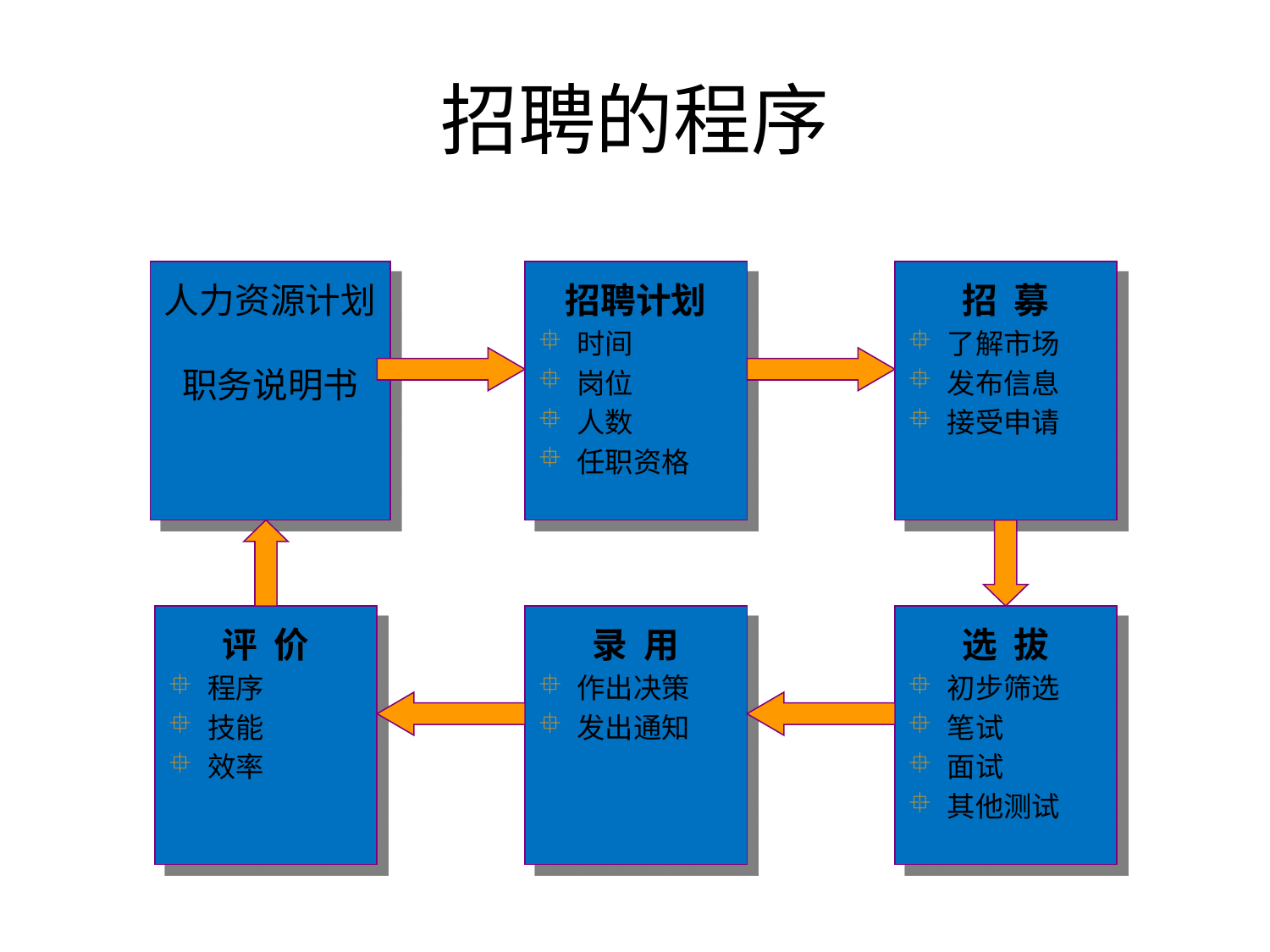

# 招聘的程序
人力资源计划

职务说明书
招聘计划
时间
岗位
人数
任职资格
招  募
了解市场
发布信息
接受申请

评  价
程序
技能
效率
录  用
作出决策
发出通知
选  拔
初步筛选
笔试
面试
其他测试